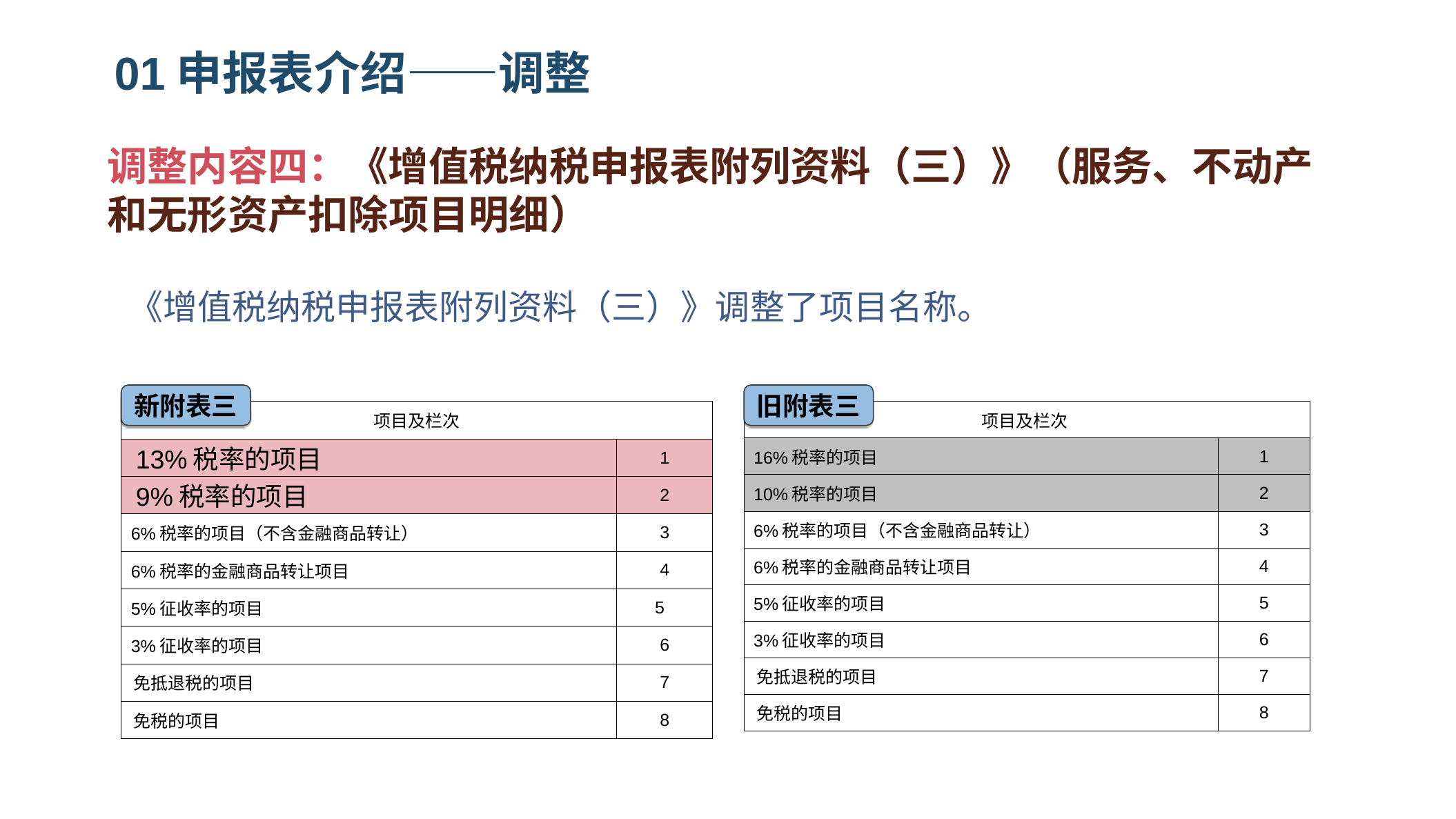

01申报表介绍——调整
调整内容四：《增值税纳税申报表附列资料（三）》（服务、不动产和无形资产扣除项目明细）
    《增值税纳税申报表附列资料（三）》调整了项目名称。
新附表三
旧附表三
| 项目及栏次 |  |
| --- | --- |
| 13%税率的项目 | 1 |
| 9%税率的项目 | 2 |
| 6%税率的项目（不含金融商品转让） | 3 |
| 6%税率的金融商品转让项目 | 4 |
| 5%征收率的项目 | 5 |
| 3%征收率的项目 | 6 |
| 免抵退税的项目 | 7 |
| 免税的项目 | 8 |
| 项目及栏次 |  |
| --- | --- |
| 16%税率的项目 | 1 |
| 10%税率的项目 | 2 |
| 6%税率的项目（不含金融商品转让） | 3 |
| 6%税率的金融商品转让项目 | 4 |
| 5%征收率的项目 | 5 |
| 3%征收率的项目 | 6 |
| 免抵退税的项目 | 7 |
| 免税的项目 | 8 |